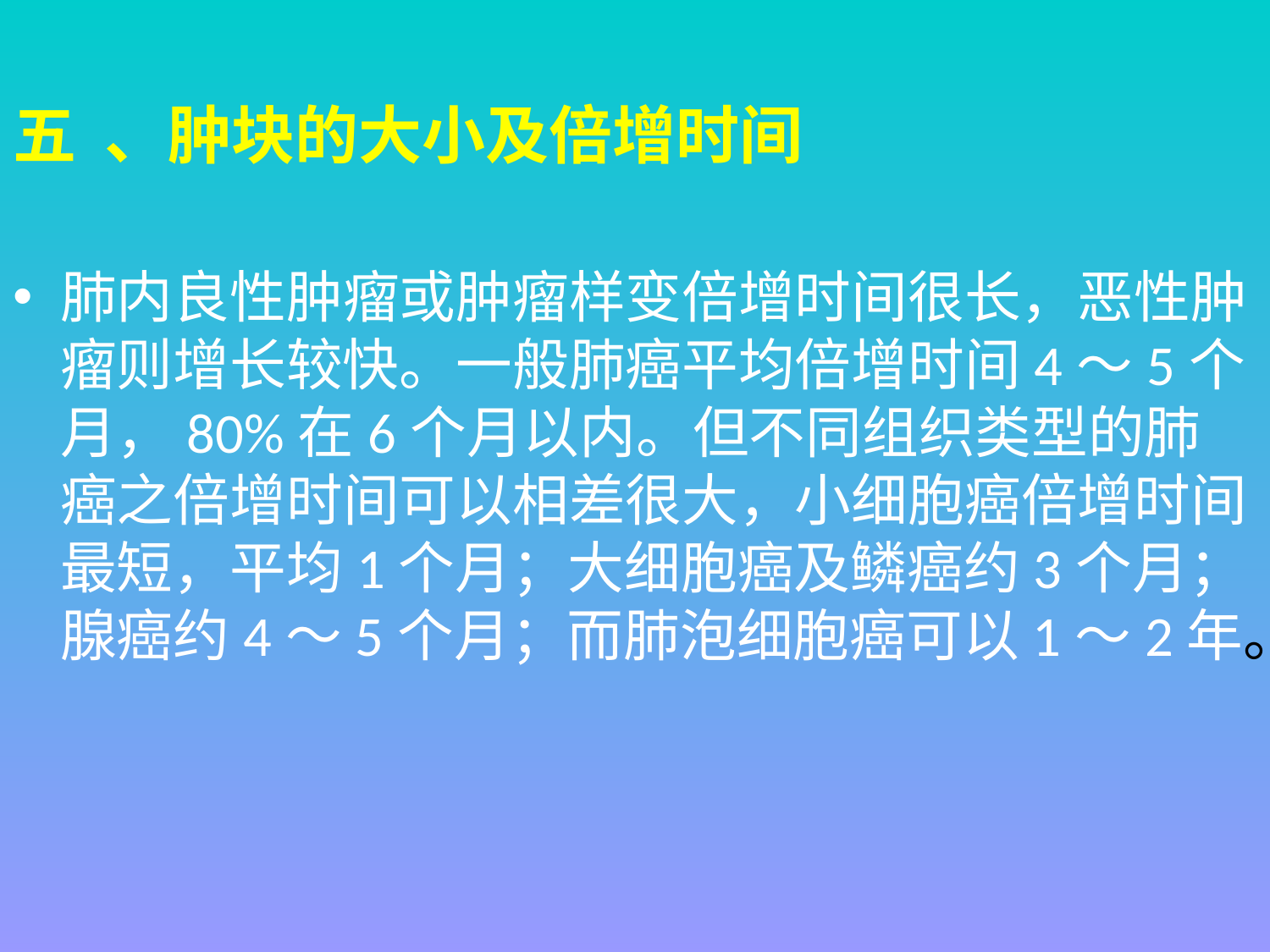

五  、肿块的大小及倍增时间

肺内良性肿瘤或肿瘤样变倍增时间很长，恶性肿瘤则增长较快。一般肺癌平均倍增时间4～5个月，80%在6个月以内。但不同组织类型的肺癌之倍增时间可以相差很大，小细胞癌倍增时间最短，平均1个月；大细胞癌及鳞癌约3个月；腺癌约4～5个月；而肺泡细胞癌可以1～2年。